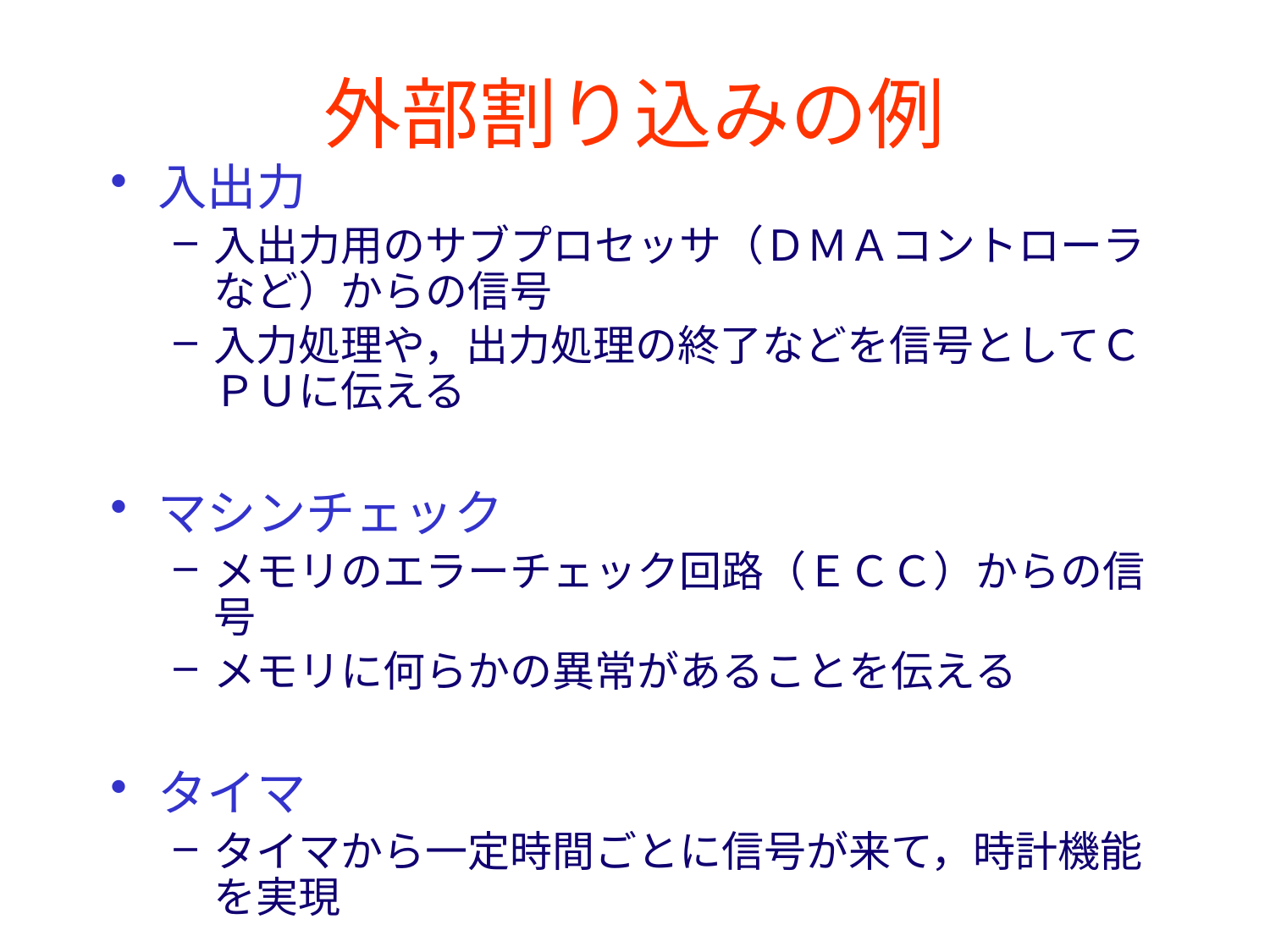

# 外部割り込みの例
入出力
入出力用のサブプロセッサ（ＤＭＡコントローラなど）からの信号
入力処理や，出力処理の終了などを信号としてＣＰＵに伝える

マシンチェック
メモリのエラーチェック回路（ＥＣＣ）からの信号
メモリに何らかの異常があることを伝える

タイマ
タイマから一定時間ごとに信号が来て，時計機能を実現